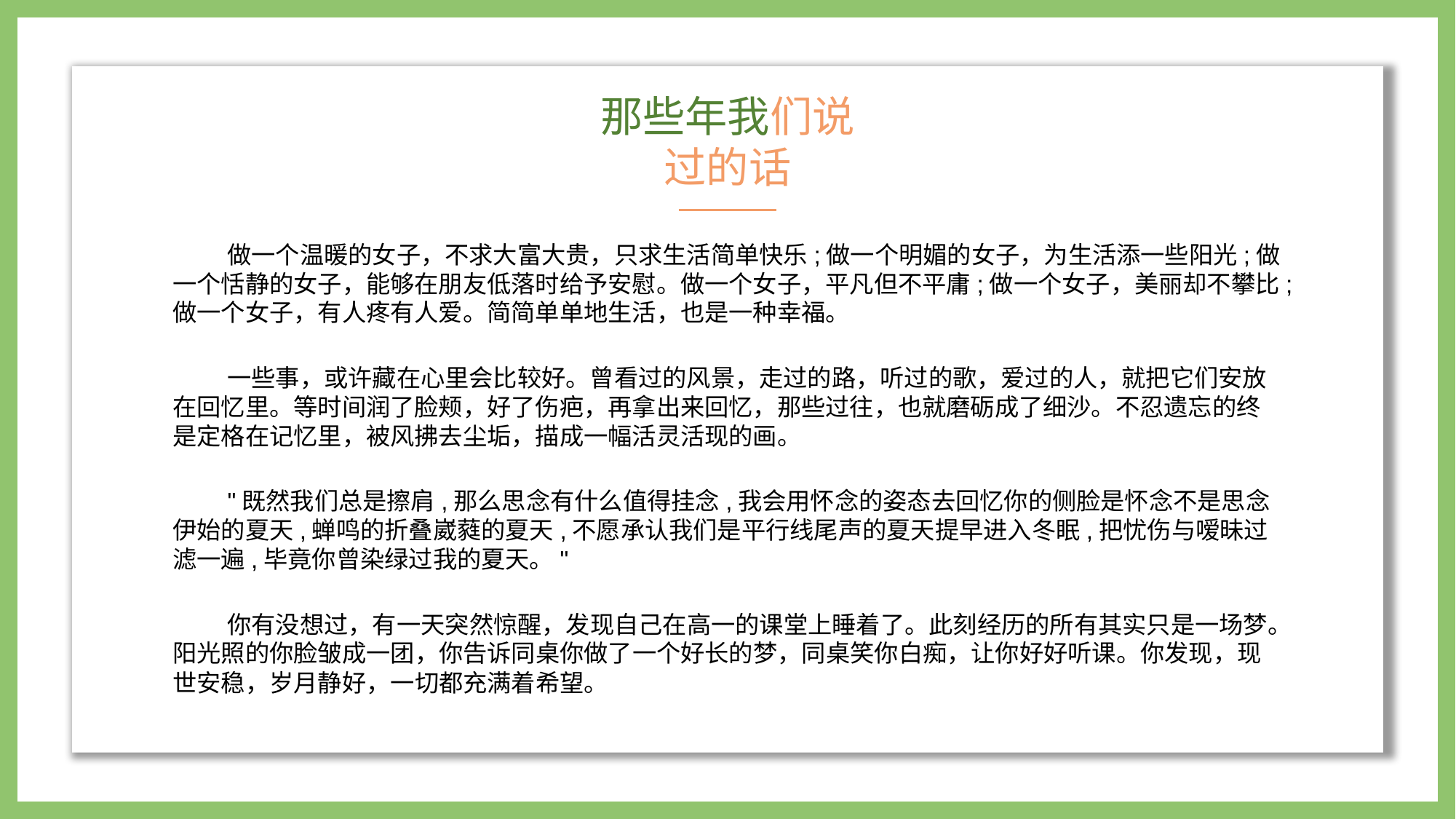

那些年我们说过的话
做一个温暖的女子，不求大富大贵，只求生活简单快乐;做一个明媚的女子，为生活添一些阳光;做一个恬静的女子，能够在朋友低落时给予安慰。做一个女子，平凡但不平庸;做一个女子，美丽却不攀比;做一个女子，有人疼有人爱。简简单单地生活，也是一种幸福。
一些事，或许藏在心里会比较好。曾看过的风景，走过的路，听过的歌，爱过的人，就把它们安放在回忆里。等时间润了脸颊，好了伤疤，再拿出来回忆，那些过往，也就磨砺成了细沙。不忍遗忘的终是定格在记忆里，被风拂去尘垢，描成一幅活灵活现的画。
"既然我们总是擦肩,那么思念有什么值得挂念,我会用怀念的姿态去回忆你的侧脸是怀念不是思念伊始的夏天,蝉鸣的折叠崴蕤的夏天,不愿承认我们是平行线尾声的夏天提早进入冬眠,把忧伤与嗳昧过滤一遍,毕竟你曾染绿过我的夏天。"
你有没想过，有一天突然惊醒，发现自己在高一的课堂上睡着了。此刻经历的所有其实只是一场梦。阳光照的你脸皱成一团，你告诉同桌你做了一个好长的梦，同桌笑你白痴，让你好好听课。你发现，现世安稳，岁月静好，一切都充满着希望。